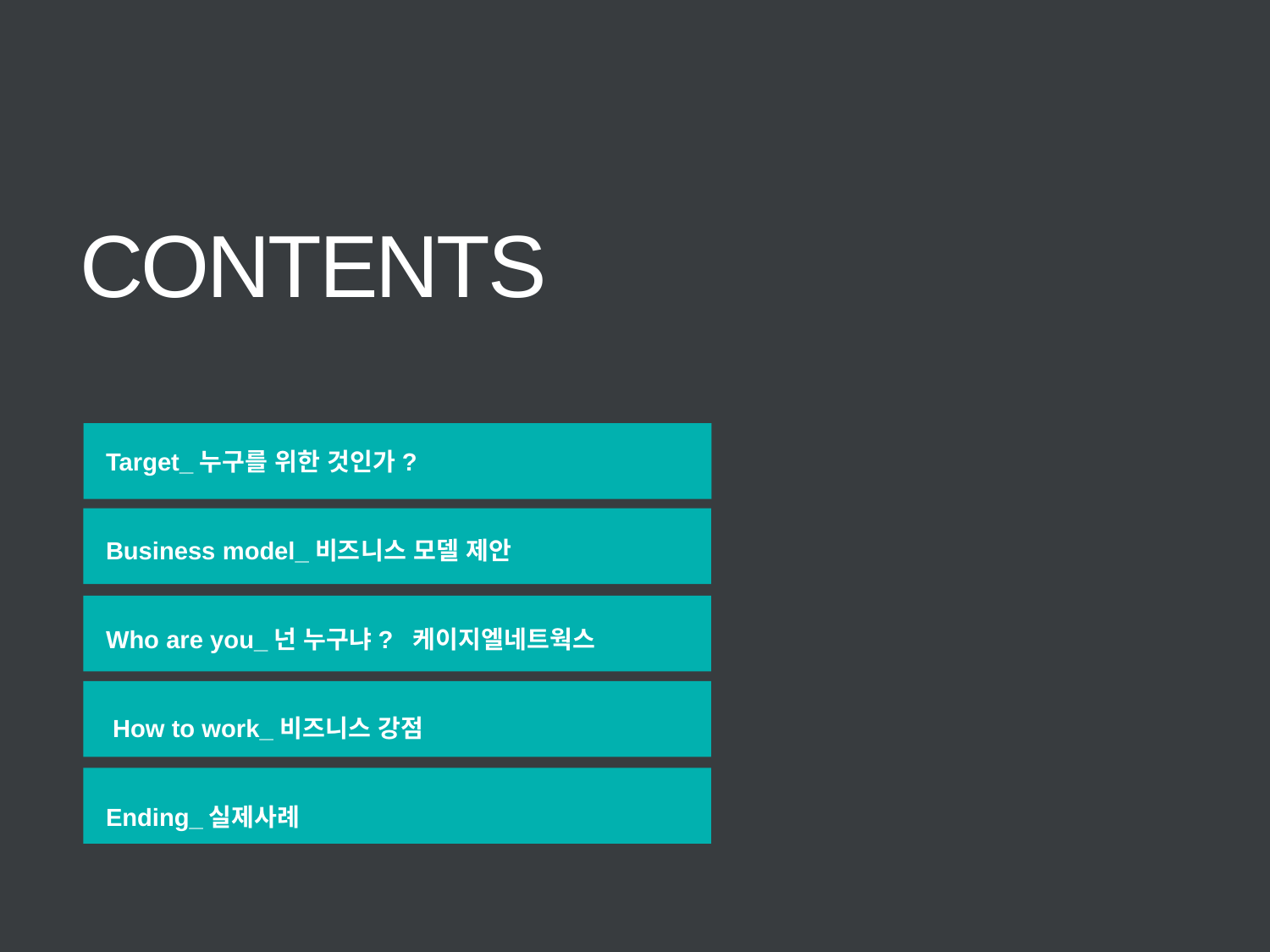

CONTENTS

Target_누구를 위한 것인가?

Business model_비즈니스 모델 제안

Who are you_넌 누구냐?  케이지엘네트웍스

 How to work_비즈니스 강점

Ending_실제사례

2